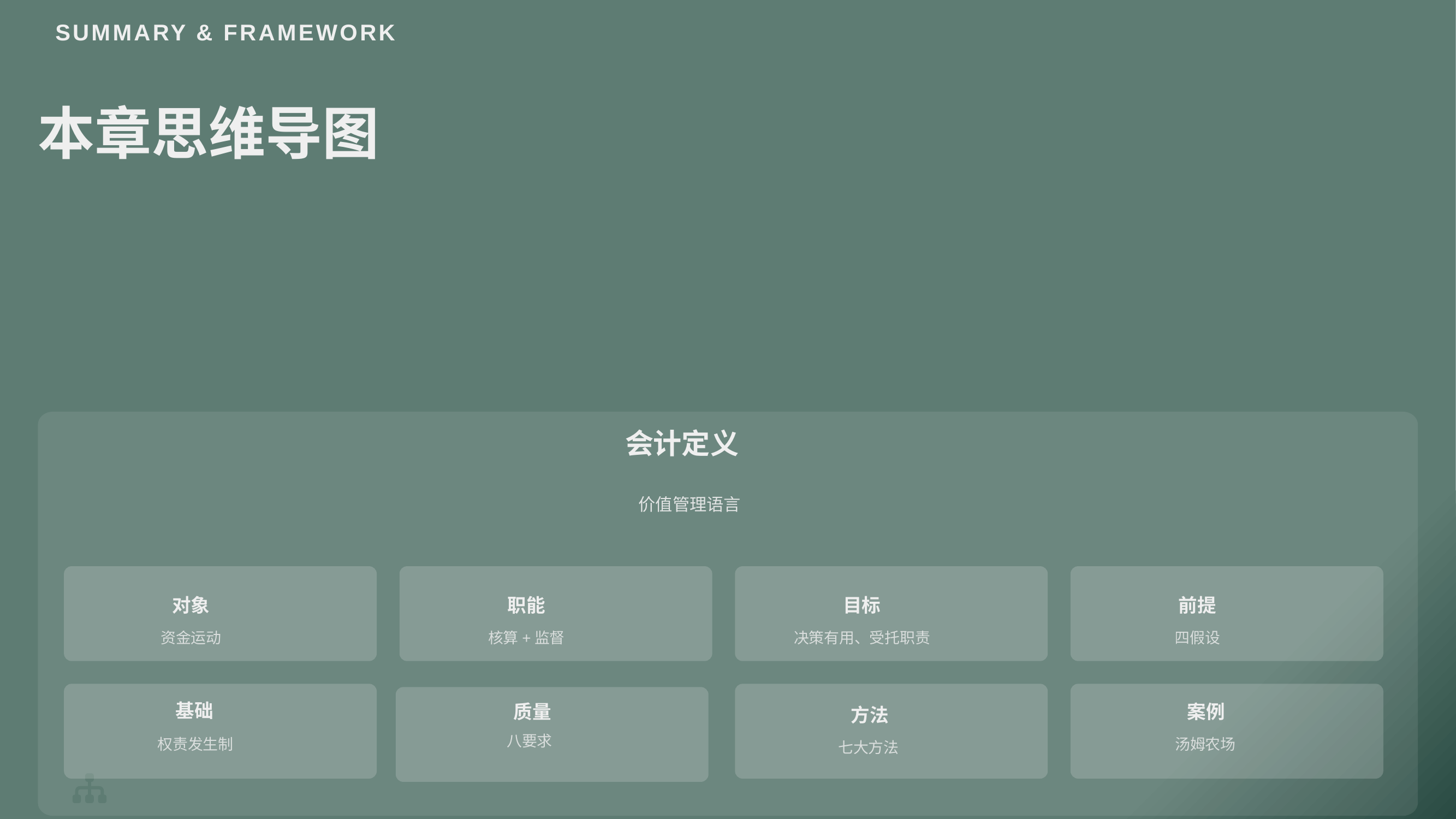

SUMMARY & FRAMEWORK
本章思维导图

① 可靠性

会计定义
③ 可理解性
价值管理语言
⑤ 实质重于形式
⑥ 重要性

⑦ 谨慎性
⑧ 及时性
对象
职能
目标
前提
基本方法
资金运动
核算+监督
决策有用、受托职责
四假设

基础
案例
质量
方法
八要求
权责发生制
汤姆农场
七大方法